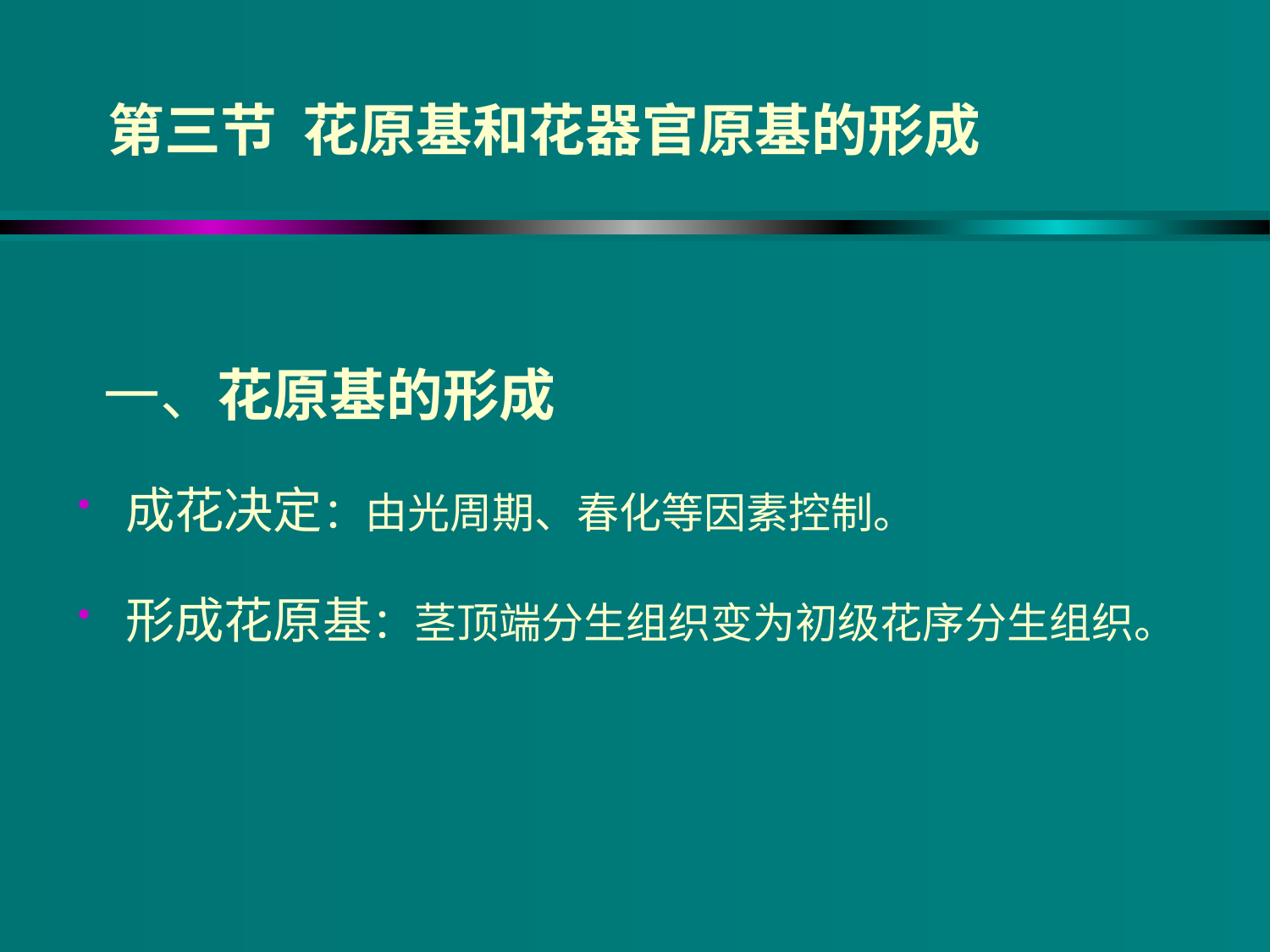

# 第三节  花原基和花器官原基的形成
 一、花原基的形成
成花决定：由光周期、春化等因素控制。
形成花原基：茎顶端分生组织变为初级花序分生组织。